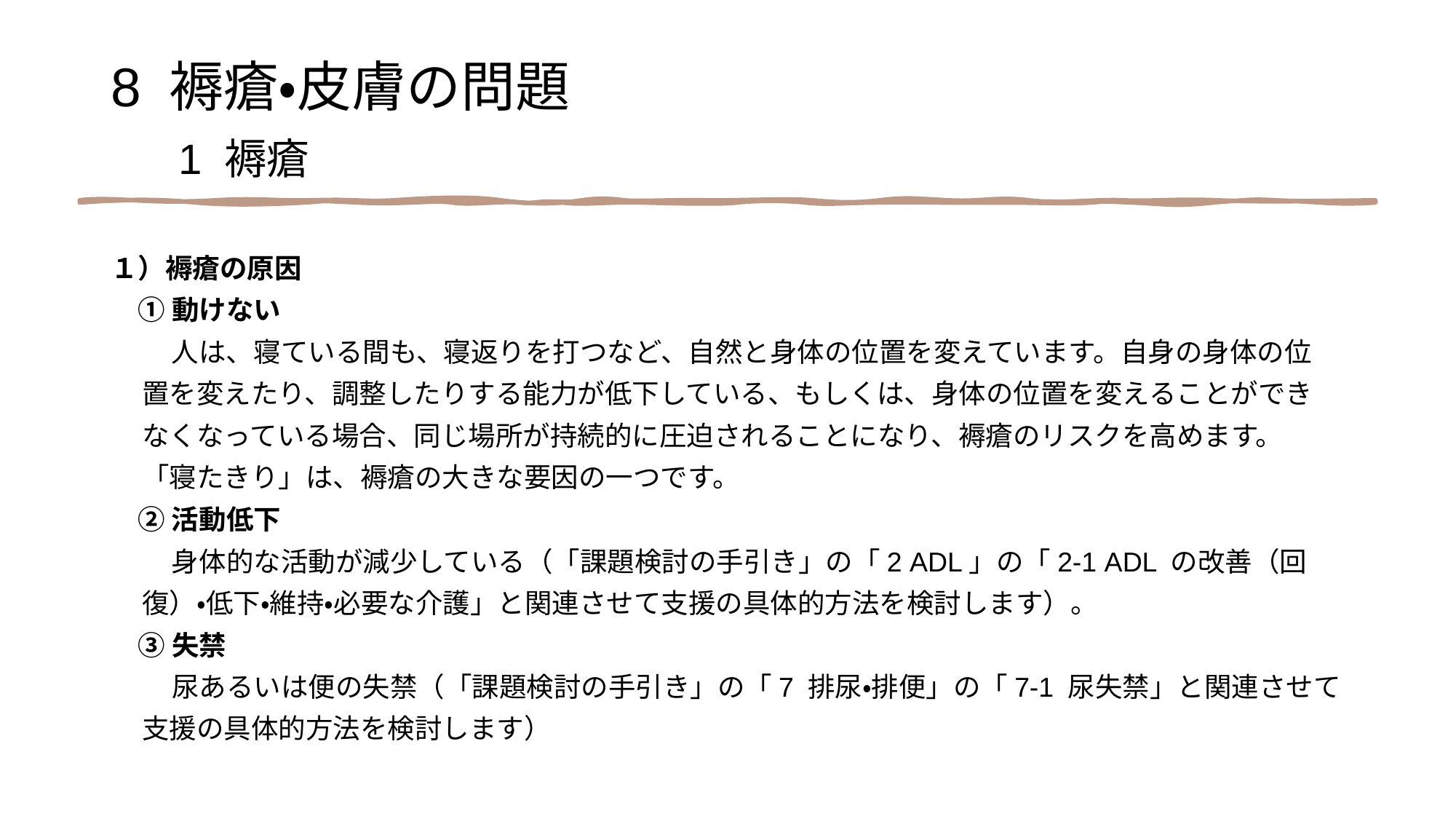

8 褥瘡・皮膚の問題
　1 褥瘡

１）褥瘡の原因
　① 動けない
　　 人は、寝ている間も、寝返りを打つなど、自然と身体の位置を変えています。自身の身体の位
    置を変えたり、調整したりする能力が低下している、もしくは、身体の位置を変えることができ
    なくなっている場合、同じ場所が持続的に圧迫されることになり、褥瘡のリスクを高めます。
    「寝たきり」は、褥瘡の大きな要因の一つです。
　② 活動低下
　　 身体的な活動が減少している（「課題検討の手引き」の「2 ADL」の「2-1 ADL の改善（回
    復）・低下・維持・必要な介護」と関連させて支援の具体的方法を検討します）。
　③ 失禁
　　 尿あるいは便の失禁（「課題検討の手引き」の「7 排尿・排便」の「7-1 尿失禁」と関連させて
    支援の具体的方法を検討します）